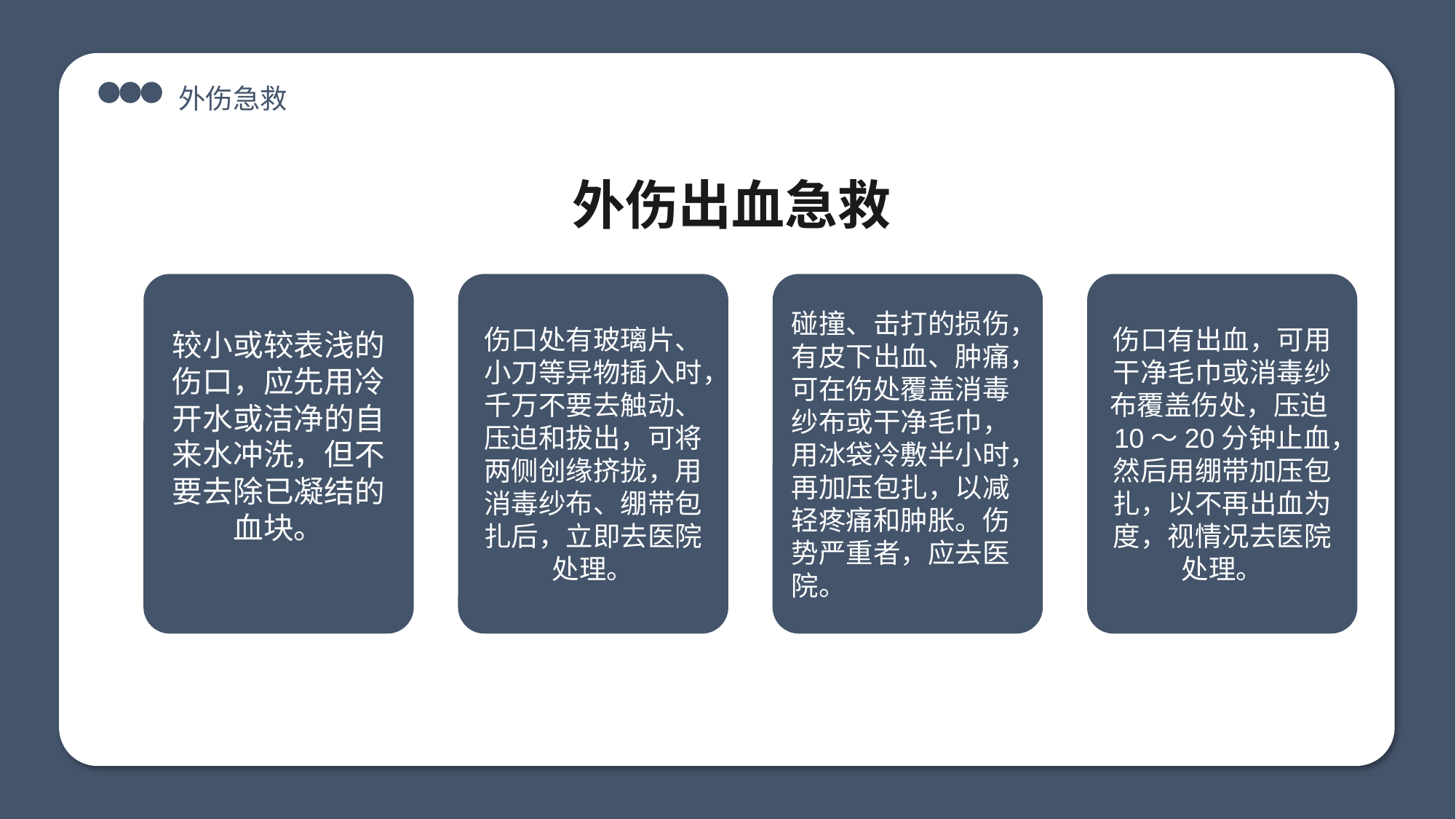

外伤急救
外伤出血急救
较小或较表浅的伤口，应先用冷开水或洁净的自来水冲洗，但不要去除已凝结的血块。

伤口处有玻璃片、小刀等异物插入时，千万不要去触动、压迫和拔出，可将两侧创缘挤拢，用消毒纱布、绷带包扎后，立即去医院处理。
碰撞、击打的损伤，有皮下出血、肿痛，可在伤处覆盖消毒纱布或干净毛巾，用冰袋冷敷半小时，再加压包扎，以减轻疼痛和肿胀。伤势严重者，应去医院。
伤口有出血，可用干净毛巾或消毒纱布覆盖伤处，压迫10～20分钟止血，然后用绷带加压包扎，以不再出血为度，视情况去医院处理。